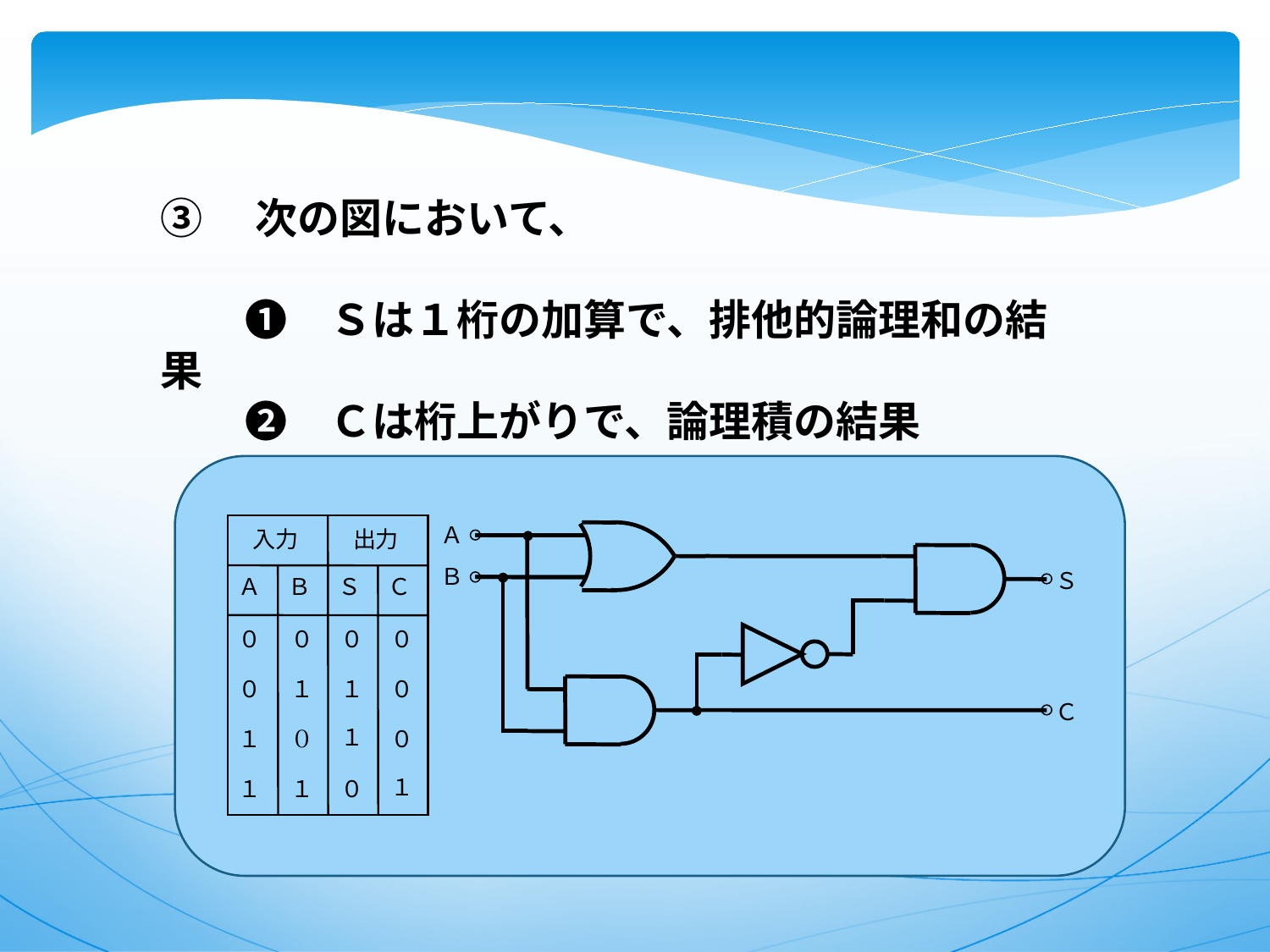

③　次の図において、

　　❶　Ｓは１桁の加算で、排他的論理和の結果
　　❷　Ｃは桁上がりで、論理積の結果

Ａ

入力
出力

Ｂ

Ｓ

Ａ
Ｂ
Ｓ
Ｃ

０
０
０
０

０
１
１
０

Ｃ

１
１
０
０

１
１
１
０